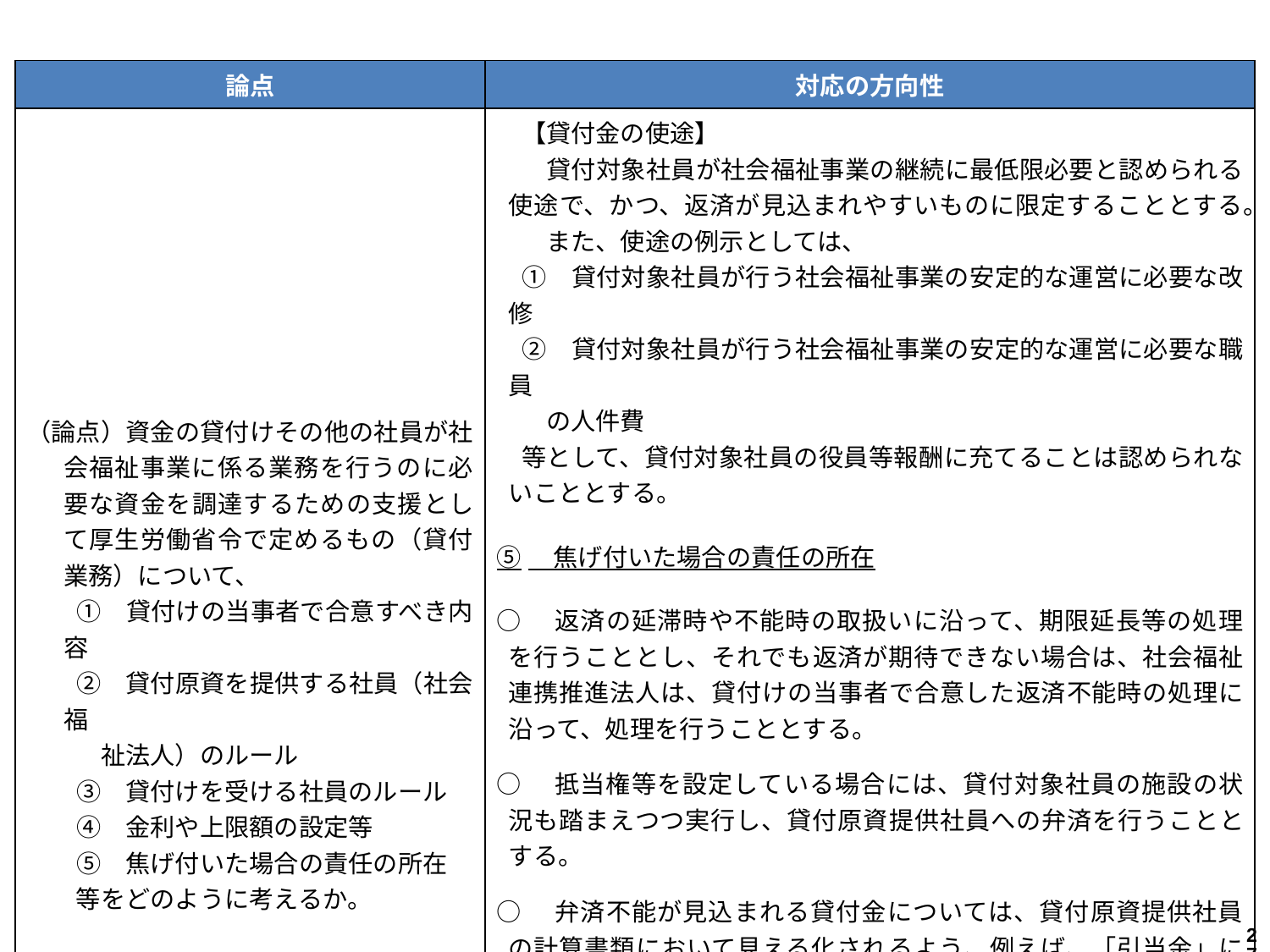

| 論点 | 対応の方向性 |
| --- | --- |
| （論点）資金の貸付けその他の社員が社会福祉事業に係る業務を行うのに必要な資金を調達するための支援として厚生労働省令で定めるもの（貸付業務）について、 　　①　貸付けの当事者で合意すべき内容 　　②　貸付原資を提供する社員（社会福 　　　祉法人）のルール 　　③　貸付けを受ける社員のルール 　　④　金利や上限額の設定等 　　⑤　焦げ付いた場合の責任の所在 　　等をどのように考えるか。 | 【貸付金の使途】 　　貸付対象社員が社会福祉事業の継続に最低限必要と認められる使途で、かつ、返済が見込まれやすいものに限定することとする。 　　また、使途の例示としては、 　①　貸付対象社員が行う社会福祉事業の安定的な運営に必要な改修 　②　貸付対象社員が行う社会福祉事業の安定的な運営に必要な職員 　　の人件費 　等として、貸付対象社員の役員等報酬に充てることは認められないこととする。 ⑤　焦げ付いた場合の責任の所在 ○　返済の延滞時や不能時の取扱いに沿って、期限延長等の処理を行うこととし、それでも返済が期待できない場合は、社会福祉連携推進法人は、貸付けの当事者で合意した返済不能時の処理に沿って、処理を行うこととする。 ○　抵当権等を設定している場合には、貸付対象社員の施設の状況も踏まえつつ実行し、貸付原資提供社員への弁済を行うこととする。　 ○　弁済不能が見込まれる貸付金については、貸付原資提供社員の計算書類において見える化されるよう、例えば、「引当金」に計上するなど、会計上のルールを明確化することとする。（具体的なルールの内容については、別途、社会福祉連携推進法人の会計基準の策定作業において、併せて検討。） 　※　弁済不能が見込まれる貸付金に関する社会福祉連携推進法人での会計 　　処理についても、別途、社会福祉連携推進法人の会計基準において検討。 |
27